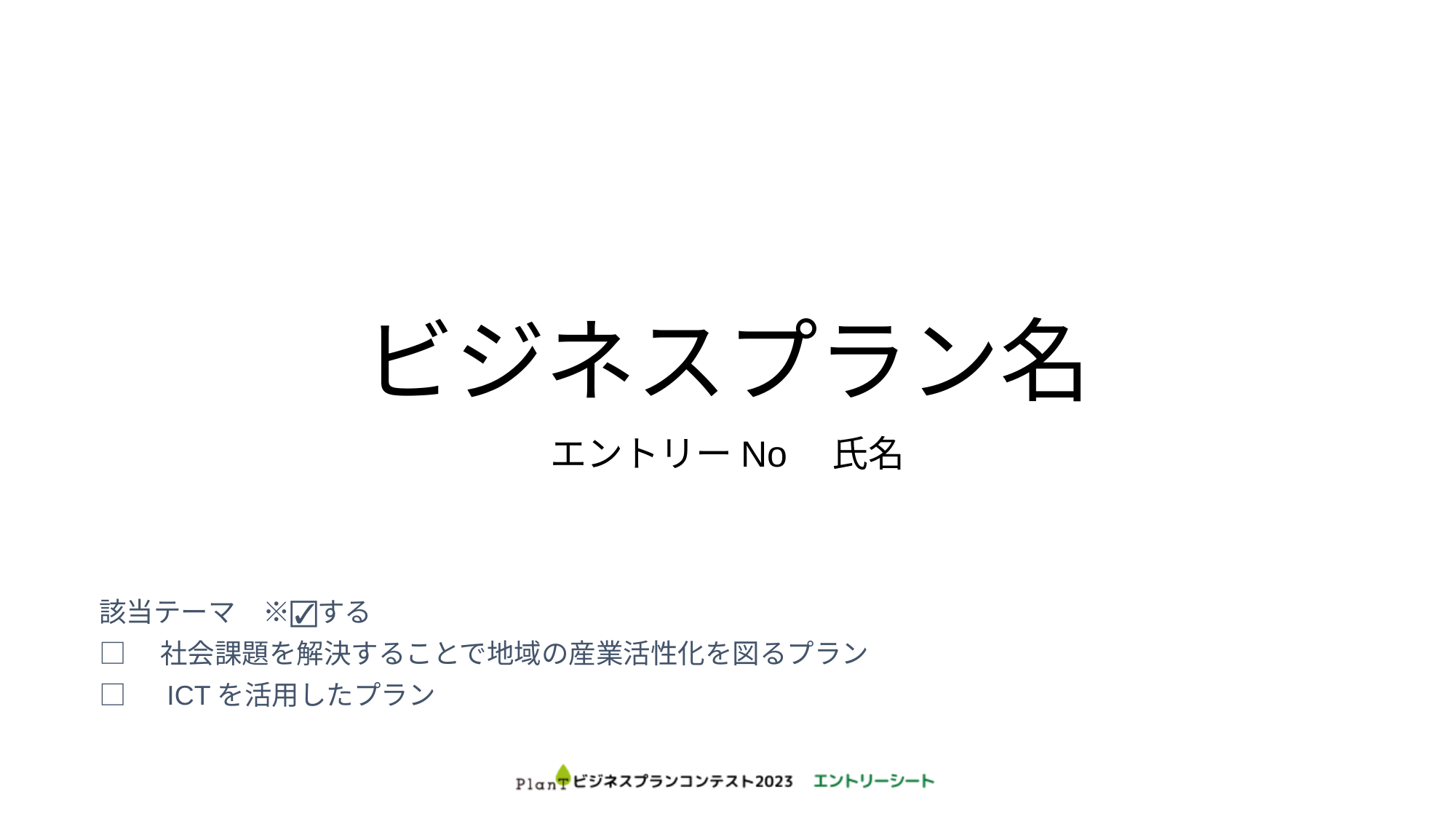

# ビジネスプラン名
エントリーNo　氏名
該当テーマ　※☑する
□　社会課題を解決することで地域の産業活性化を図るプラン
□　ICTを活用したプラン